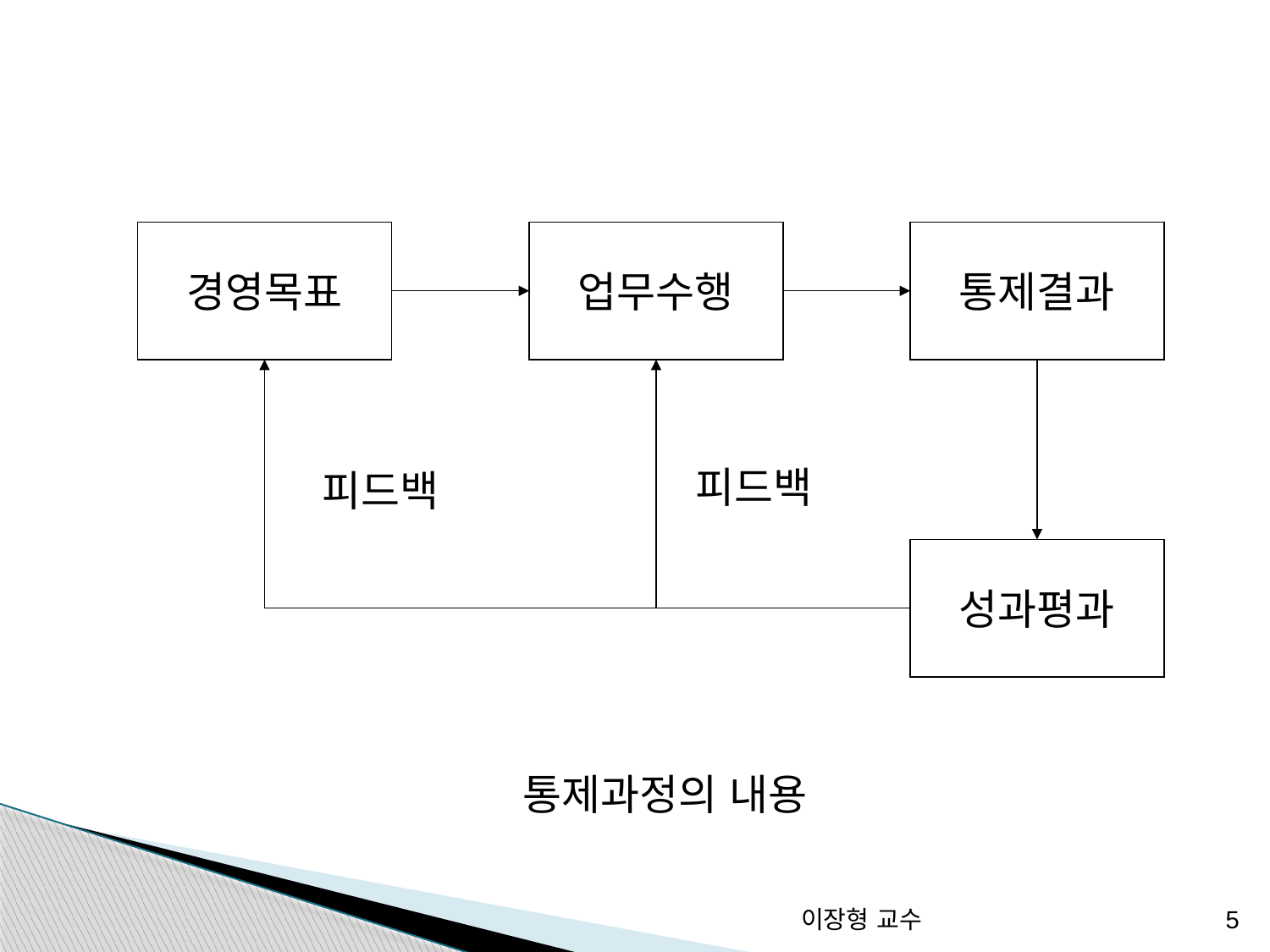

경영목표
업무수행
통제결과
피드백
피드백
성과평과
통제과정의 내용
이장형 교수
5